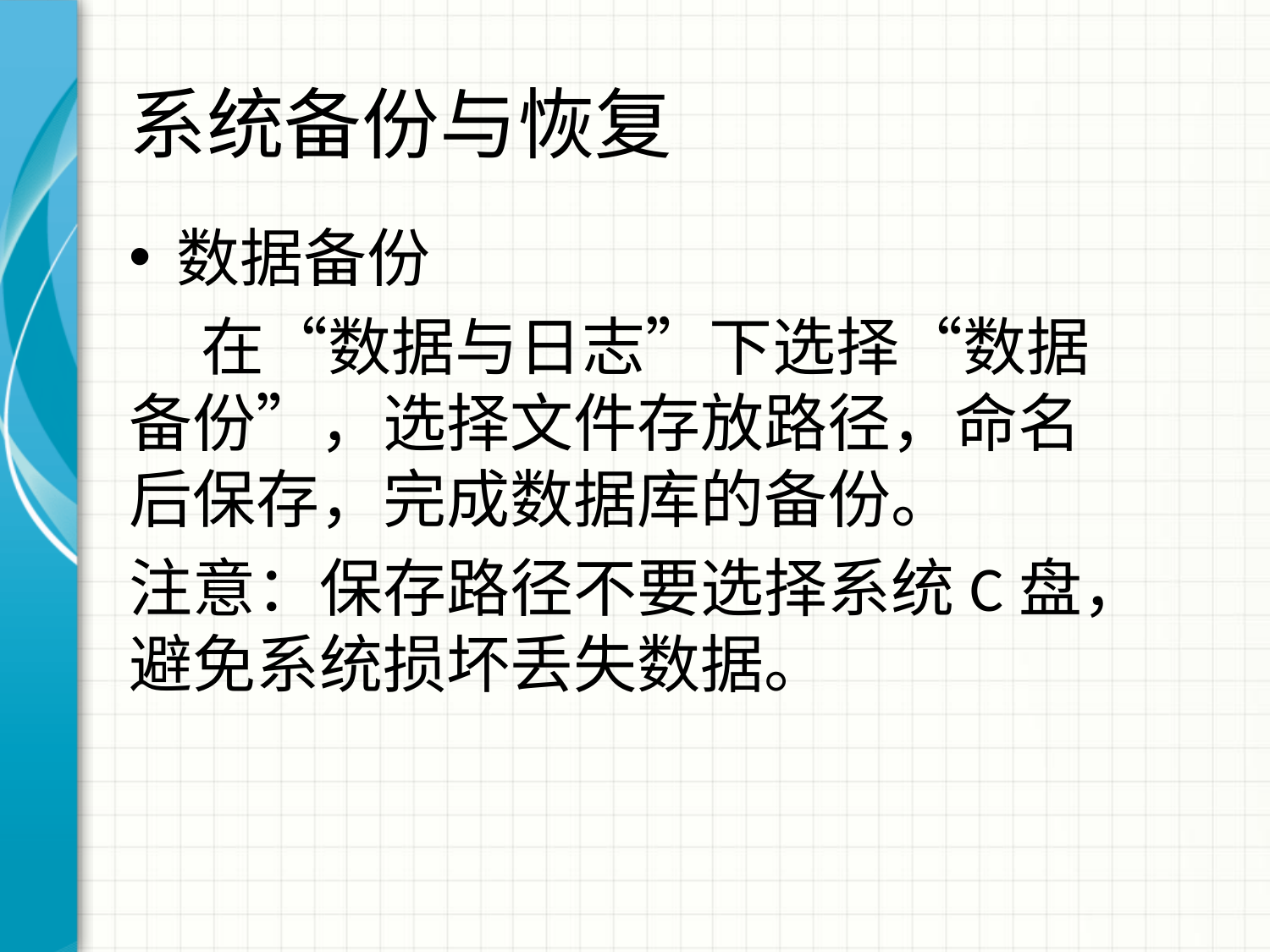

# 系统备份与恢复
数据备份
    在“数据与日志”下选择“数据备份”，选择文件存放路径，命名后保存，完成数据库的备份。
注意：保存路径不要选择系统C盘，避免系统损坏丢失数据。